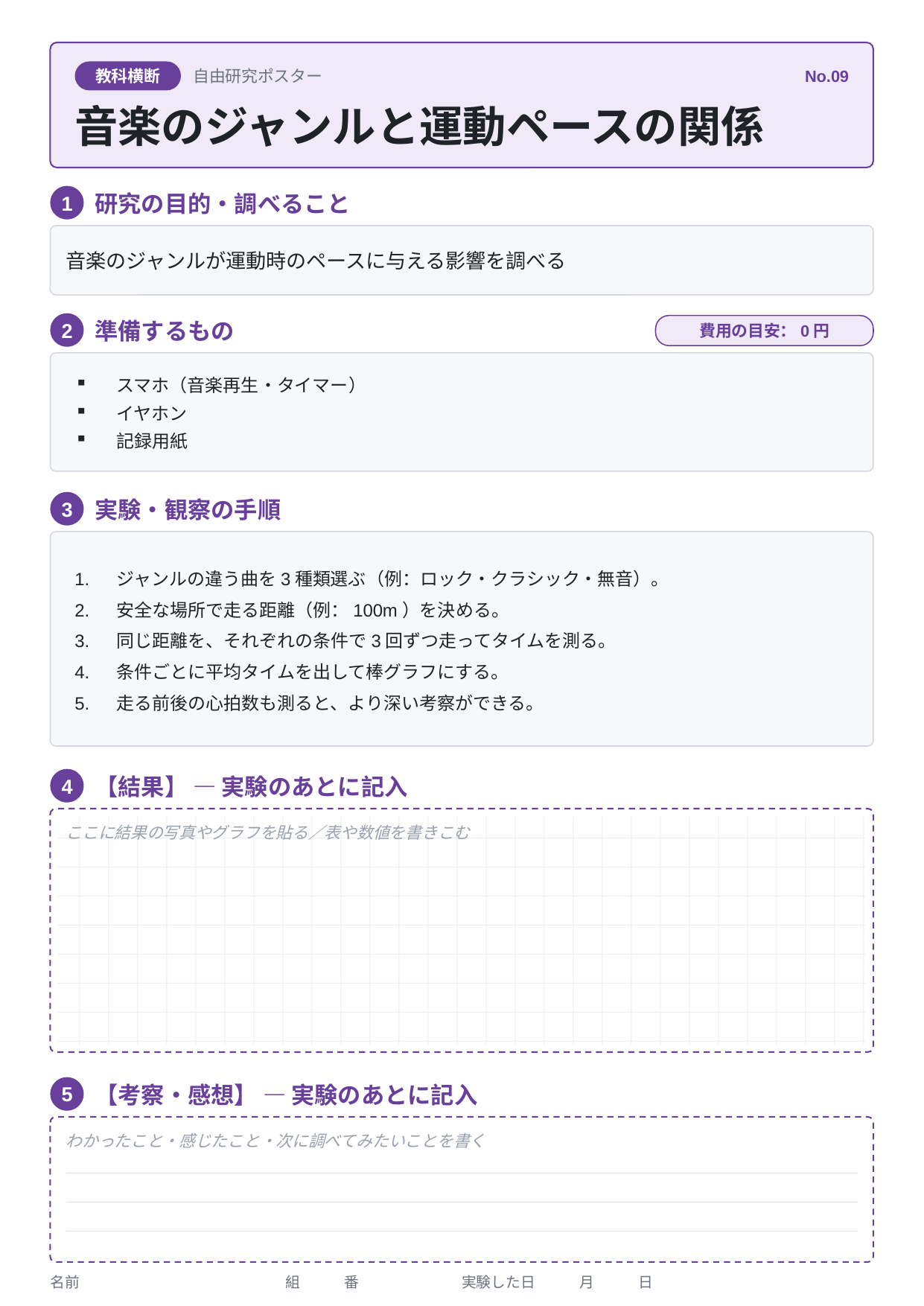

教科横断
自由研究ポスター
No.09
音楽のジャンルと運動ペースの関係
研究の目的・調べること

1

音楽のジャンルが運動時のペースに与える影響を調べる
準備するもの

2

費用の目安：0円

スマホ（音楽再生・タイマー）
イヤホン
記録用紙
実験・観察の手順

3

ジャンルの違う曲を3種類選ぶ（例：ロック・クラシック・無音）。
安全な場所で走る距離（例：100m）を決める。
同じ距離を、それぞれの条件で3回ずつ走ってタイムを測る。
条件ごとに平均タイムを出して棒グラフにする。
走る前後の心拍数も測ると、より深い考察ができる。
【結果】 — 実験のあとに記入

4

ここに結果の写真やグラフを貼る／表や数値を書きこむ

【考察・感想】 — 実験のあとに記入

5

わかったこと・感じたこと・次に調べてみたいことを書く

名前　　　　　　　　　　　　　　組　　　番　　　　　　　実験した日　　　月　　　日